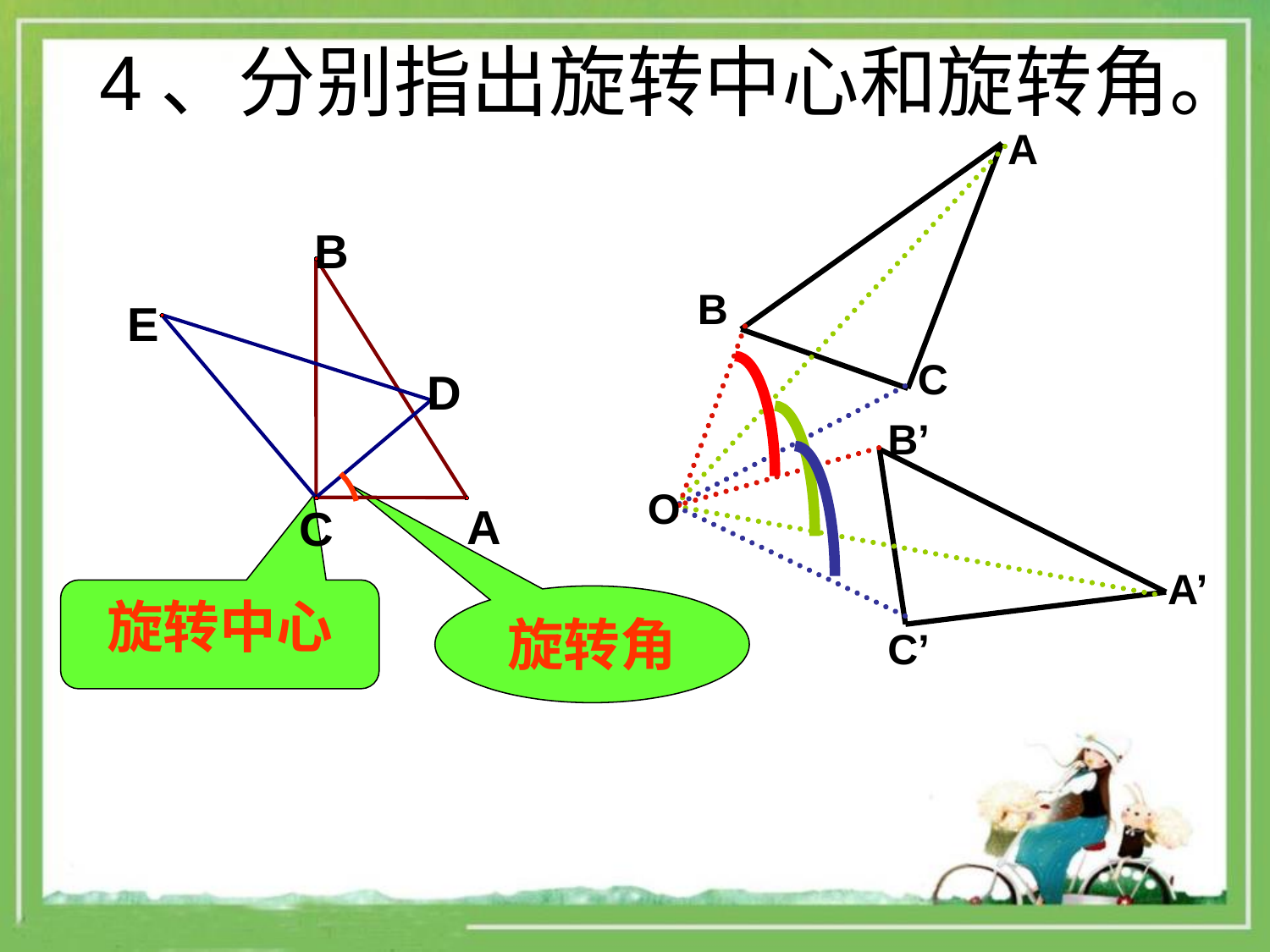

4、分别指出旋转中心和旋转角。
A

B

C

B’

O

A’
C’
B

E

D

A

C

旋转中心
旋转角